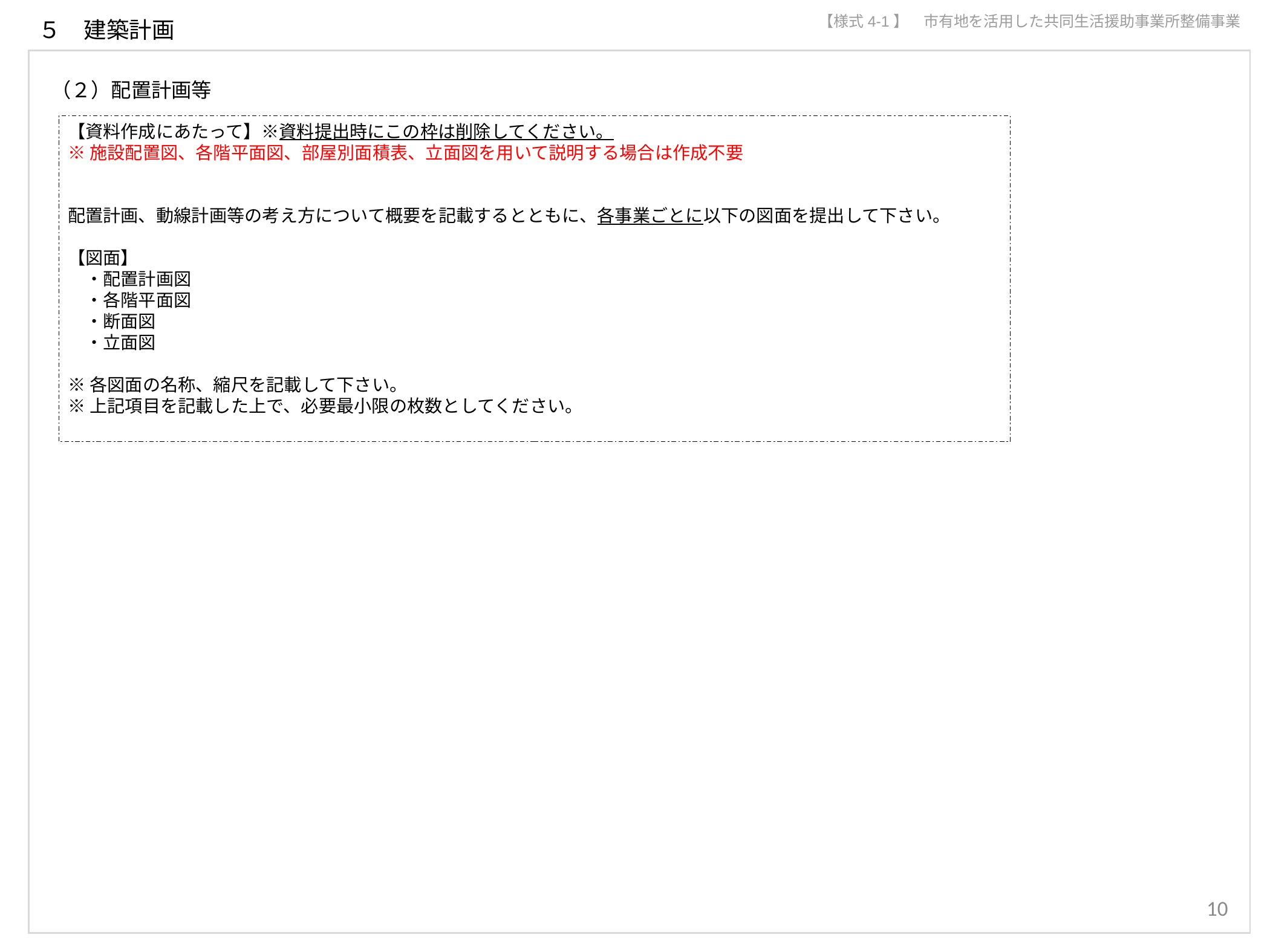

【様式4-1】　市有地を活用した共同生活援助事業所整備事業
５　建築計画

（２）配置計画等
【資料作成にあたって】※資料提出時にこの枠は削除してください。
※施設配置図、各階平面図、部屋別面積表、立面図を用いて説明する場合は作成不要

配置計画、動線計画等の考え方について概要を記載するとともに、各事業ごとに以下の図面を提出して下さい。

【図面】
　・配置計画図
　・各階平面図
　・断面図
　・立面図

※各図面の名称、縮尺を記載して下さい。
※上記項目を記載した上で、必要最小限の枚数としてください。

10